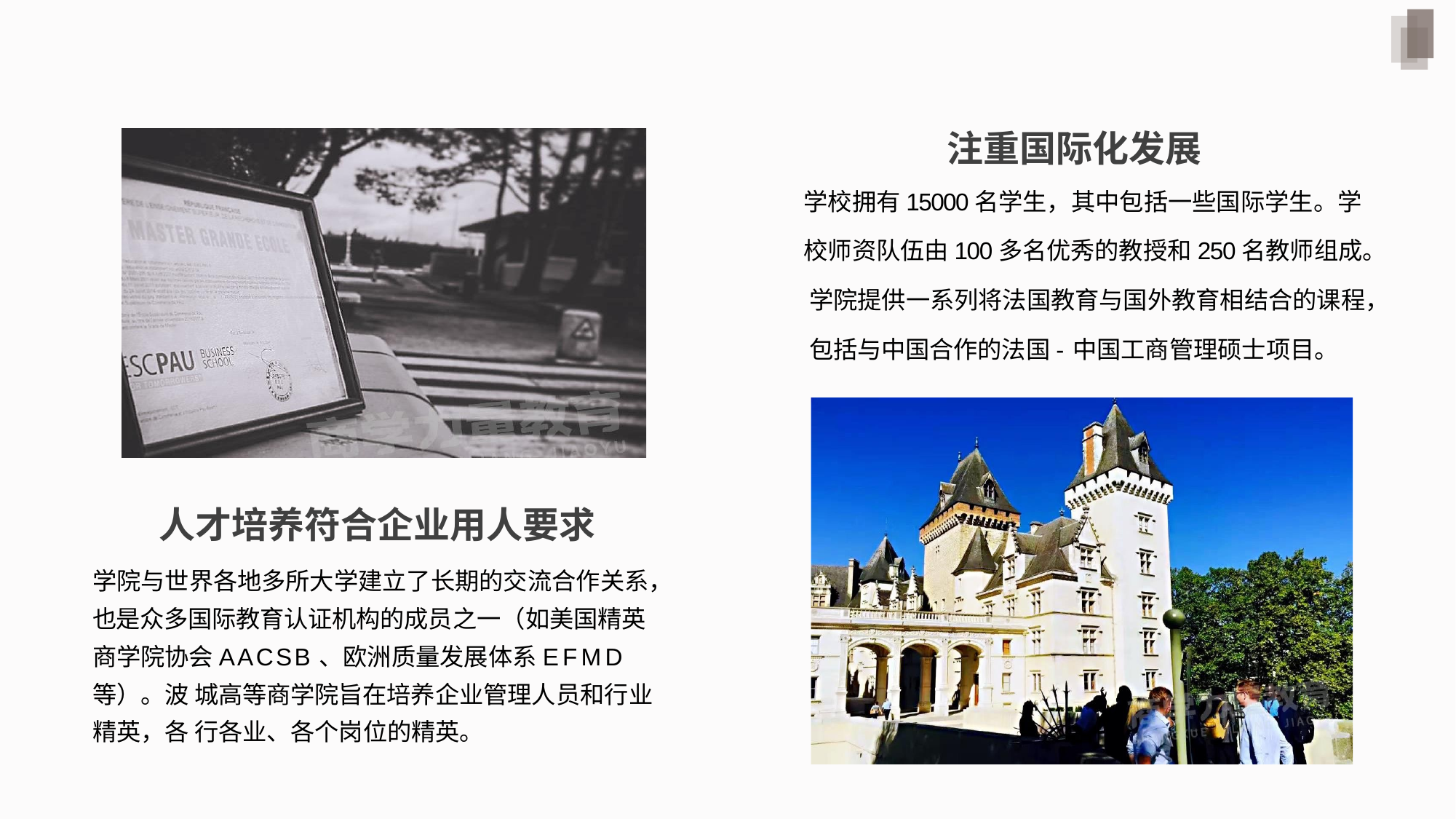

# 注重国际化发展

学校拥有15000名学生，其中包括一些国际学生。学
校师资队伍由100多名优秀的教授和250名教师组成。 学院提供一系列将法国教育与国外教育相结合的课程， 包括与中国合作的法国-中国工商管理硕士项目。

人才培养符合企业用人要求
学院与世界各地多所大学建立了长期的交流合作关系， 也是众多国际教育认证机构的成员之一（如美国精英 商学院协会AACSB、欧洲质量发展体系EFMD等）。波 城高等商学院旨在培养企业管理人员和行业精英，各 行各业、各个岗位的精英。